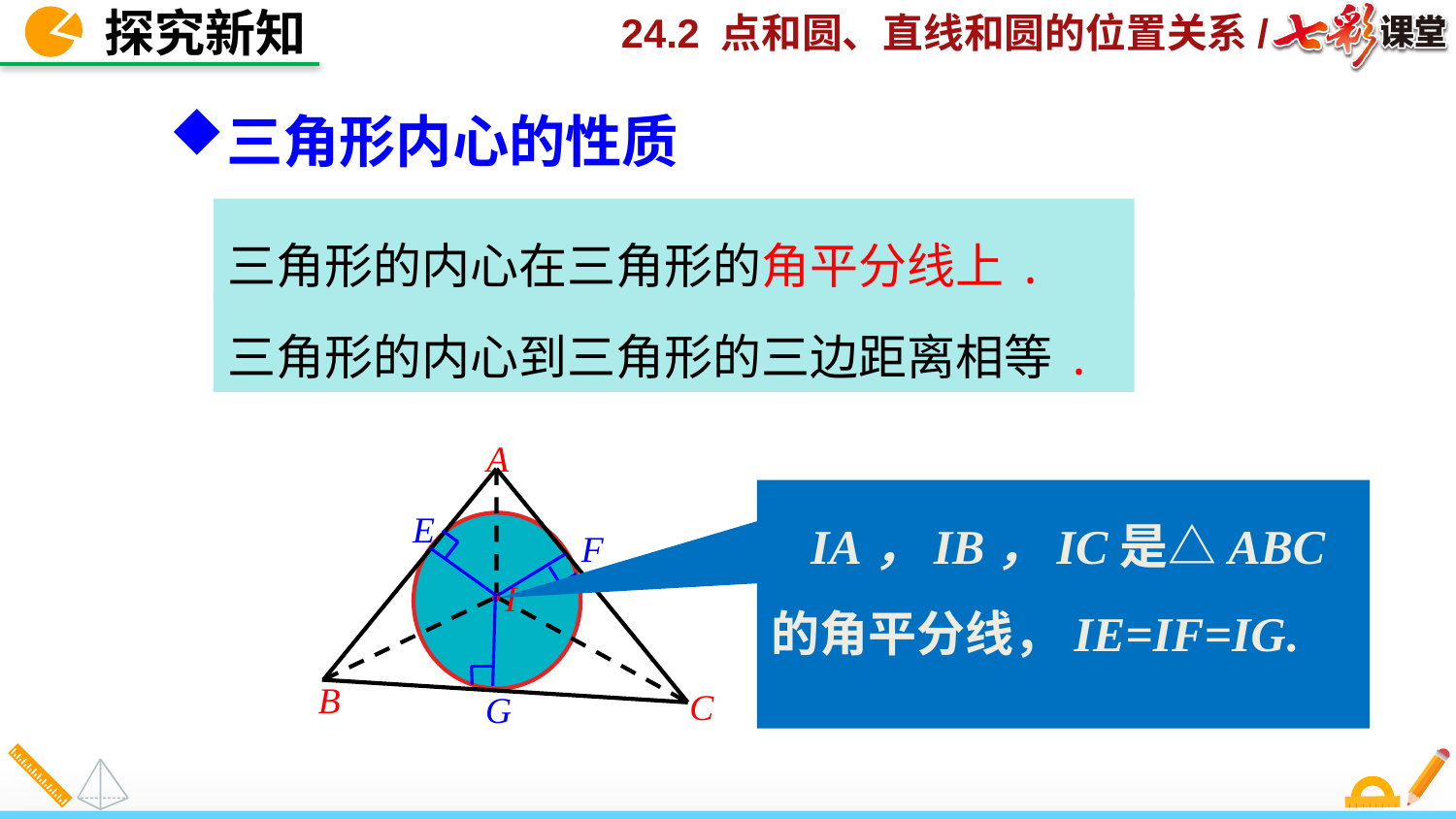

探究新知

三角形内心的性质
三角形的内心在三角形的角平分线上.
三角形的内心到三角形的三边距离相等.
A

I

C

B
E
F
G
   IA，IB，IC是△ABC的角平分线，IE=IF=IG.